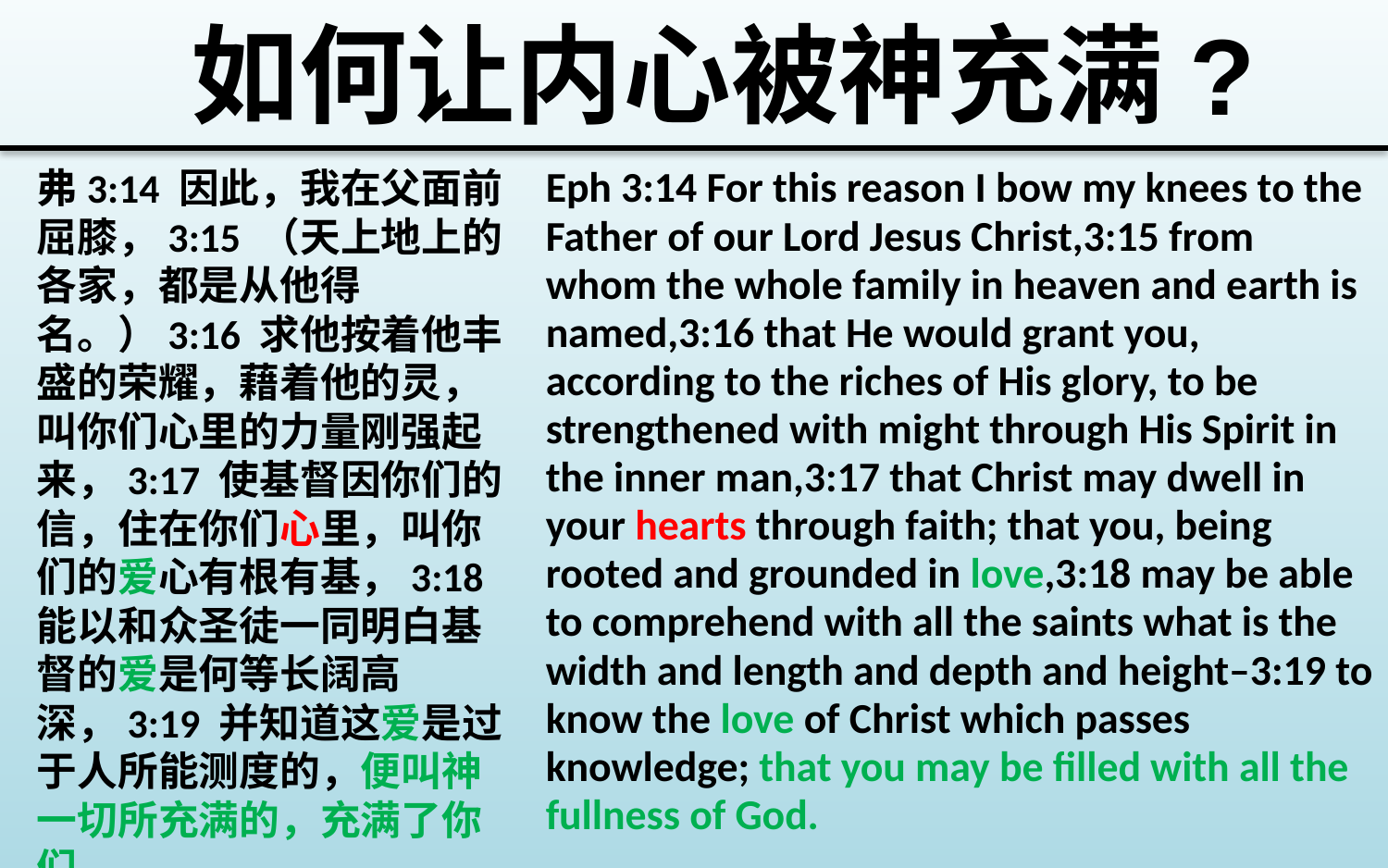

如何让内心被神充满?
弗3:14 因此，我在父面前屈膝，3:15 （天上地上的各家，都是从他得名。）3:16 求他按着他丰盛的荣耀，藉着他的灵，叫你们心里的力量刚强起来，3:17 使基督因你们的信，住在你们心里，叫你们的爱心有根有基，3:18 能以和众圣徒一同明白基督的爱是何等长阔高深，3:19 并知道这爱是过于人所能测度的，便叫神一切所充满的，充满了你们。
Eph 3:14 For this reason I bow my knees to the Father of our Lord Jesus Christ,3:15 from whom the whole family in heaven and earth is named,3:16 that He would grant you, according to the riches of His glory, to be strengthened with might through His Spirit in the inner man,3:17 that Christ may dwell in your hearts through faith; that you, being rooted and grounded in love,3:18 may be able to comprehend with all the saints what is the width and length and depth and height–3:19 to know the love of Christ which passes knowledge; that you may be filled with all the fullness of God.